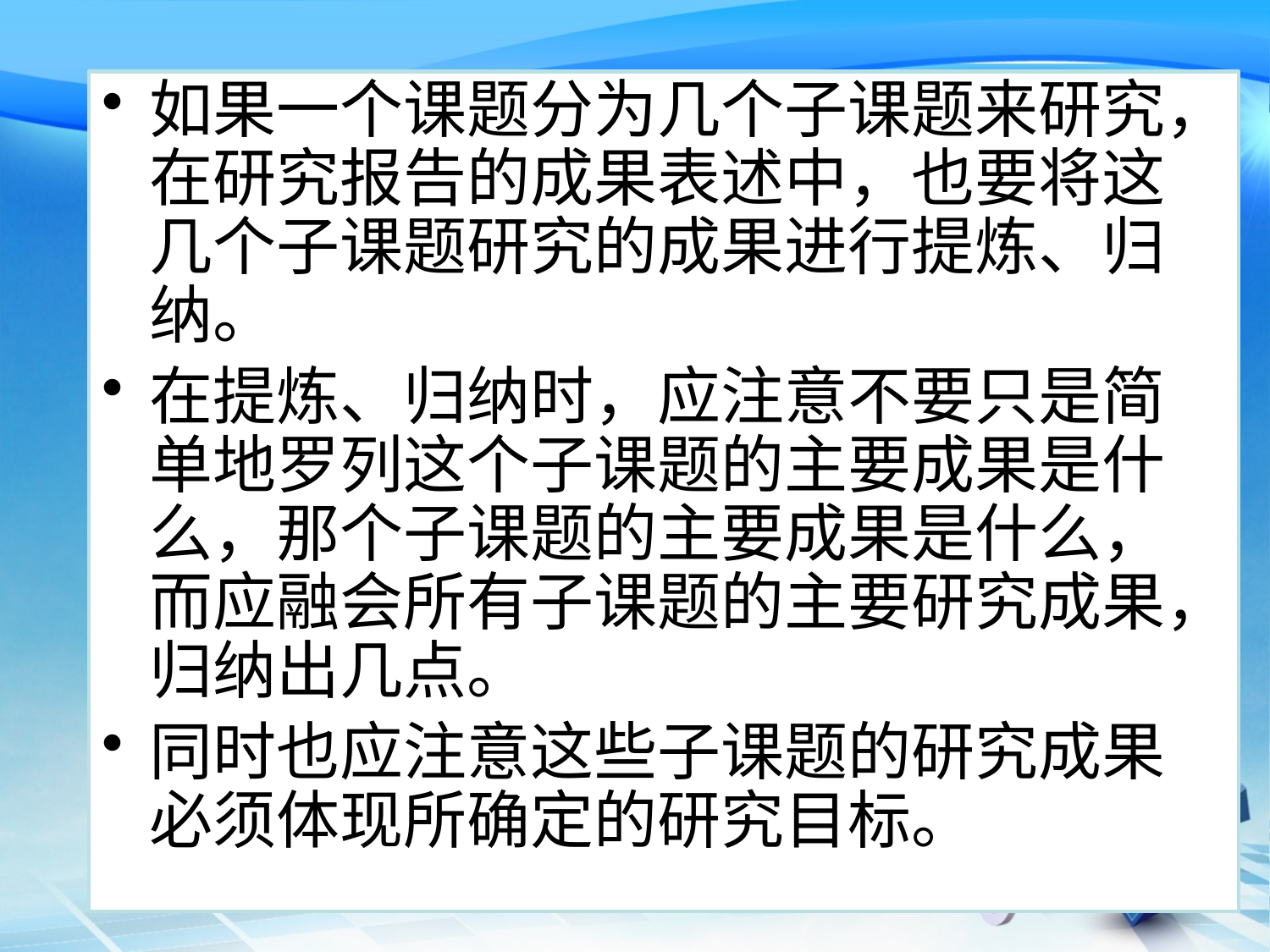

如果一个课题分为几个子课题来研究，在研究报告的成果表述中，也要将这几个子课题研究的成果进行提炼、归纳。
在提炼、归纳时，应注意不要只是简单地罗列这个子课题的主要成果是什么，那个子课题的主要成果是什么，而应融会所有子课题的主要研究成果，归纳出几点。
同时也应注意这些子课题的研究成果必须体现所确定的研究目标。
40